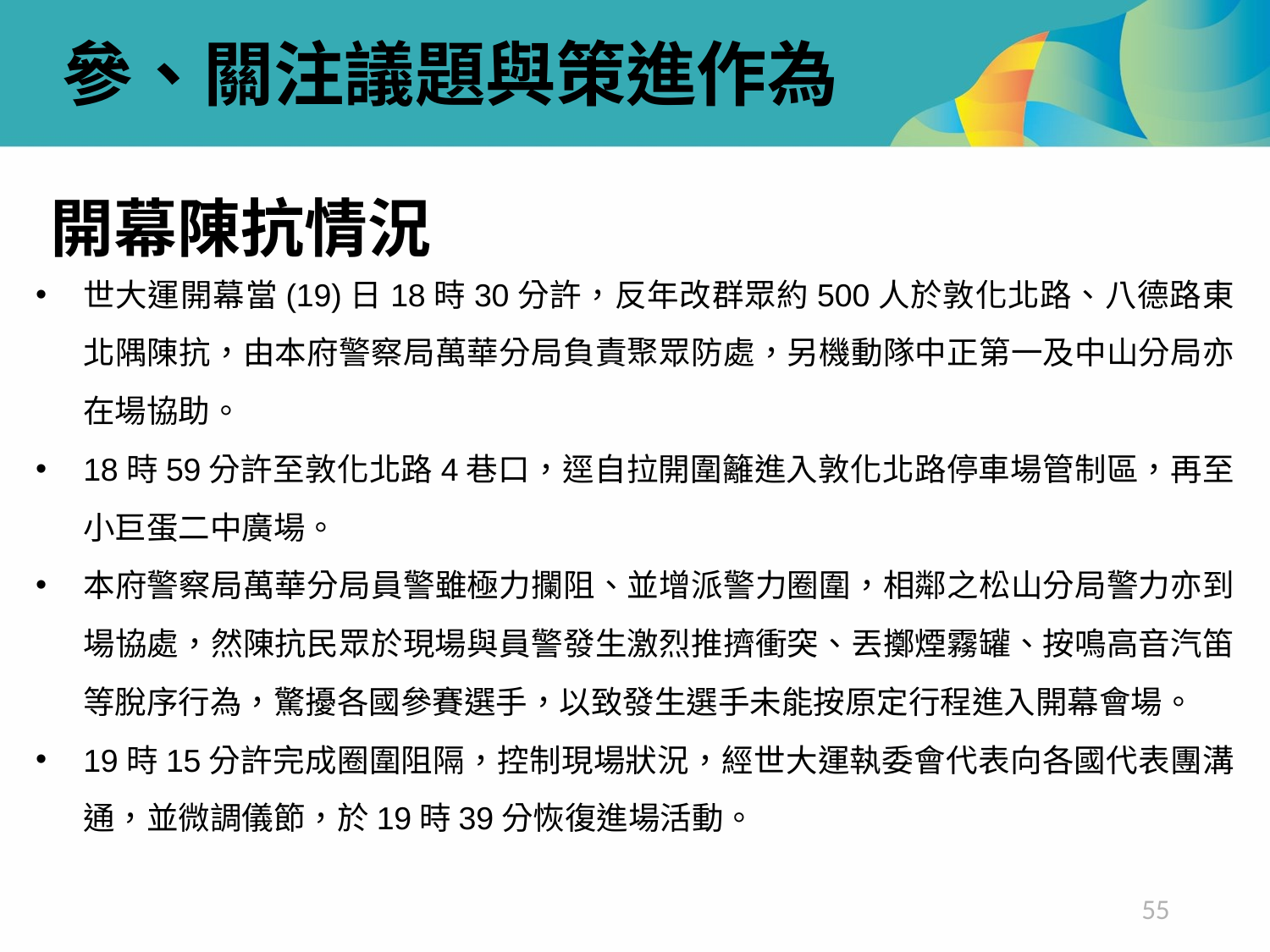

參、關注議題與策進作為
開幕陳抗情況

世大運開幕當(19)日18時30分許，反年改群眾約500人於敦化北路、八德路東北隅陳抗，由本府警察局萬華分局負責聚眾防處，另機動隊中正第一及中山分局亦在場協助。
18時59分許至敦化北路4巷口，逕自拉開圍籬進入敦化北路停車場管制區，再至小巨蛋二中廣場。
本府警察局萬華分局員警雖極力攔阻、並增派警力圈圍，相鄰之松山分局警力亦到場協處，然陳抗民眾於現場與員警發生激烈推擠衝突、丟擲煙霧罐、按鳴高音汽笛等脫序行為，驚擾各國參賽選手，以致發生選手未能按原定行程進入開幕會場。
19時15分許完成圈圍阻隔，控制現場狀況，經世大運執委會代表向各國代表團溝通，並微調儀節，於19時39分恢復進場活動。
55